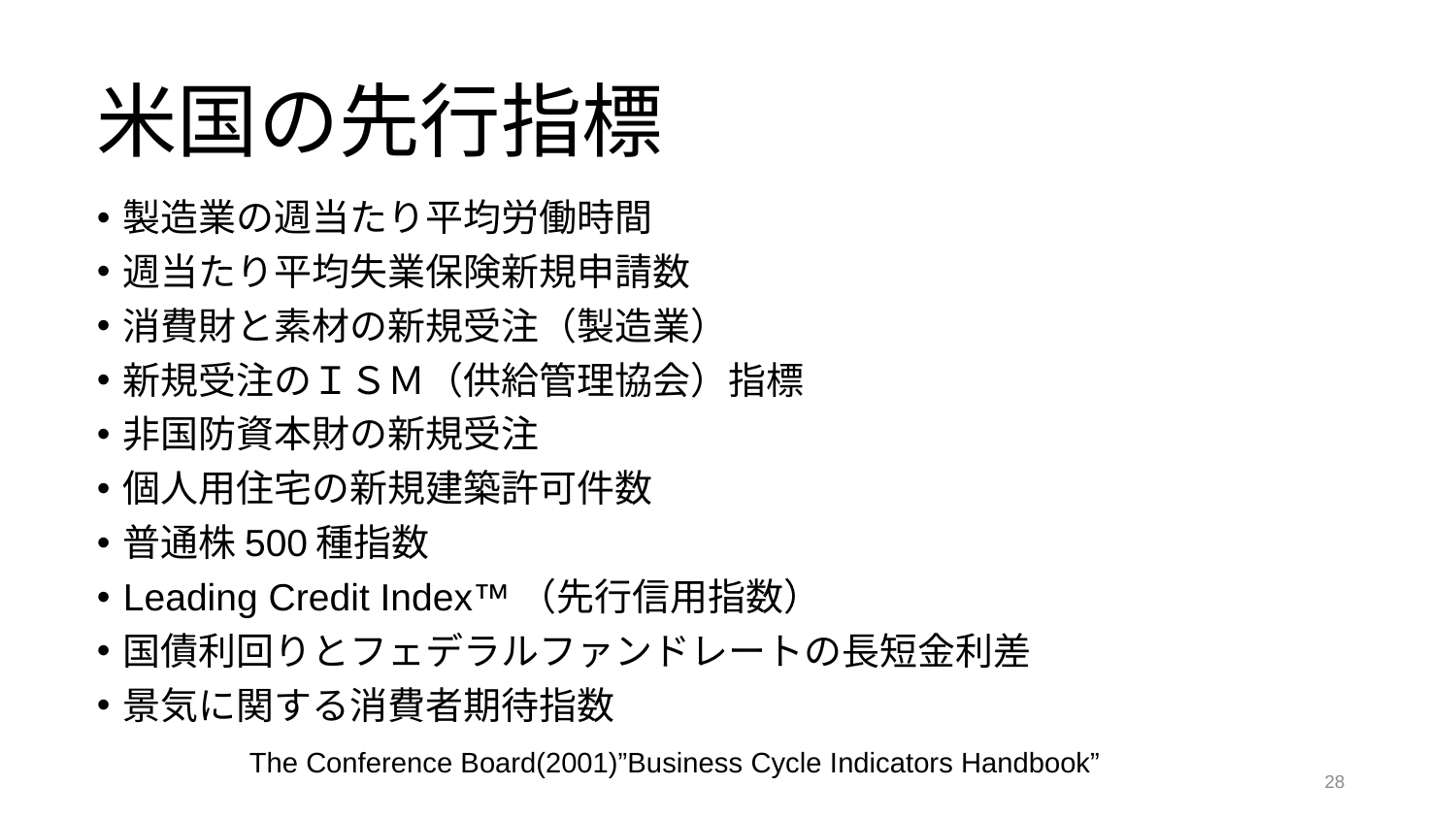

# 米国の先行指標
製造業の週当たり平均労働時間
週当たり平均失業保険新規申請数
消費財と素材の新規受注（製造業）
新規受注のＩＳＭ（供給管理協会）指標
非国防資本財の新規受注
個人用住宅の新規建築許可件数
普通株500種指数
Leading Credit Index™（先行信用指数）
国債利回りとフェデラルファンドレートの長短金利差
景気に関する消費者期待指数
The Conference Board(2001)”Business Cycle Indicators Handbook”
28